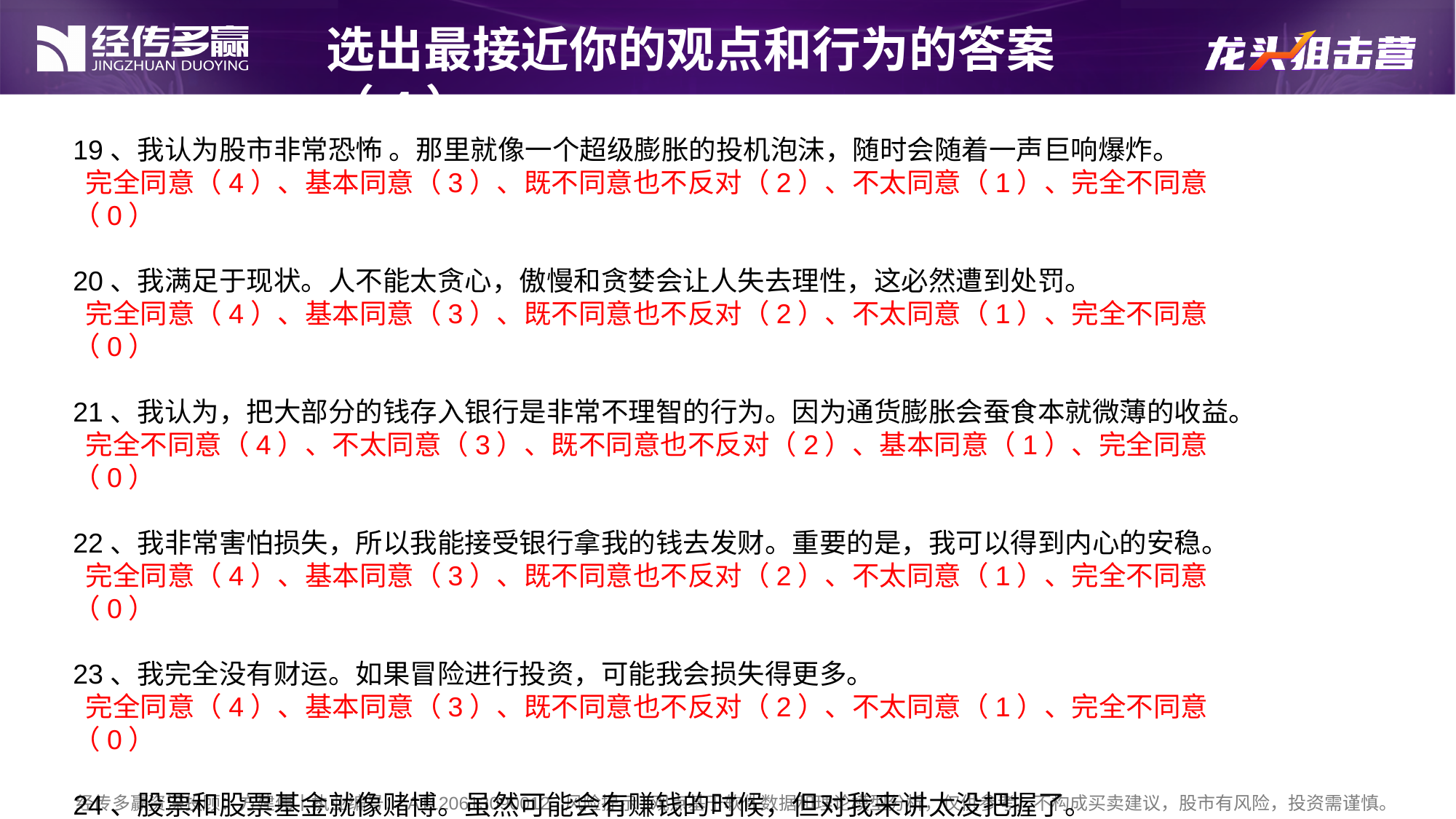

选出最接近你的观点和行为的答案（4）
19、我认为股市非常恐怖 。那里就像一个超级膨胀的投机泡沫，随时会随着一声巨响爆炸。
 完全同意（4）、基本同意（3）、既不同意也不反对（2）、不太同意（1）、完全不同意（0）

20、我满足于现状。人不能太贪心，傲慢和贪婪会让人失去理性，这必然遭到处罚。
 完全同意（4）、基本同意（3）、既不同意也不反对（2）、不太同意（1）、完全不同意（0）

21、我认为，把大部分的钱存入银行是非常不理智的行为。因为通货膨胀会蚕食本就微薄的收益。
 完全不同意（4）、不太同意（3）、既不同意也不反对（2）、基本同意（1）、完全同意（0）

22、我非常害怕损失，所以我能接受银行拿我的钱去发财。重要的是，我可以得到内心的安稳。
 完全同意（4）、基本同意（3）、既不同意也不反对（2）、不太同意（1）、完全不同意（0）

23、我完全没有财运。如果冒险进行投资，可能我会损失得更多。
 完全同意（4）、基本同意（3）、既不同意也不反对（2）、不太同意（1）、完全不同意（0）

24、股票和股票基金就像赌博。虽然可能会有赚钱的时候，但对我来讲太没把握了。
 完全同意（4）、基本同意（3）、既不同意也不反对（2）、不太同意（1）、完全不同意（0）